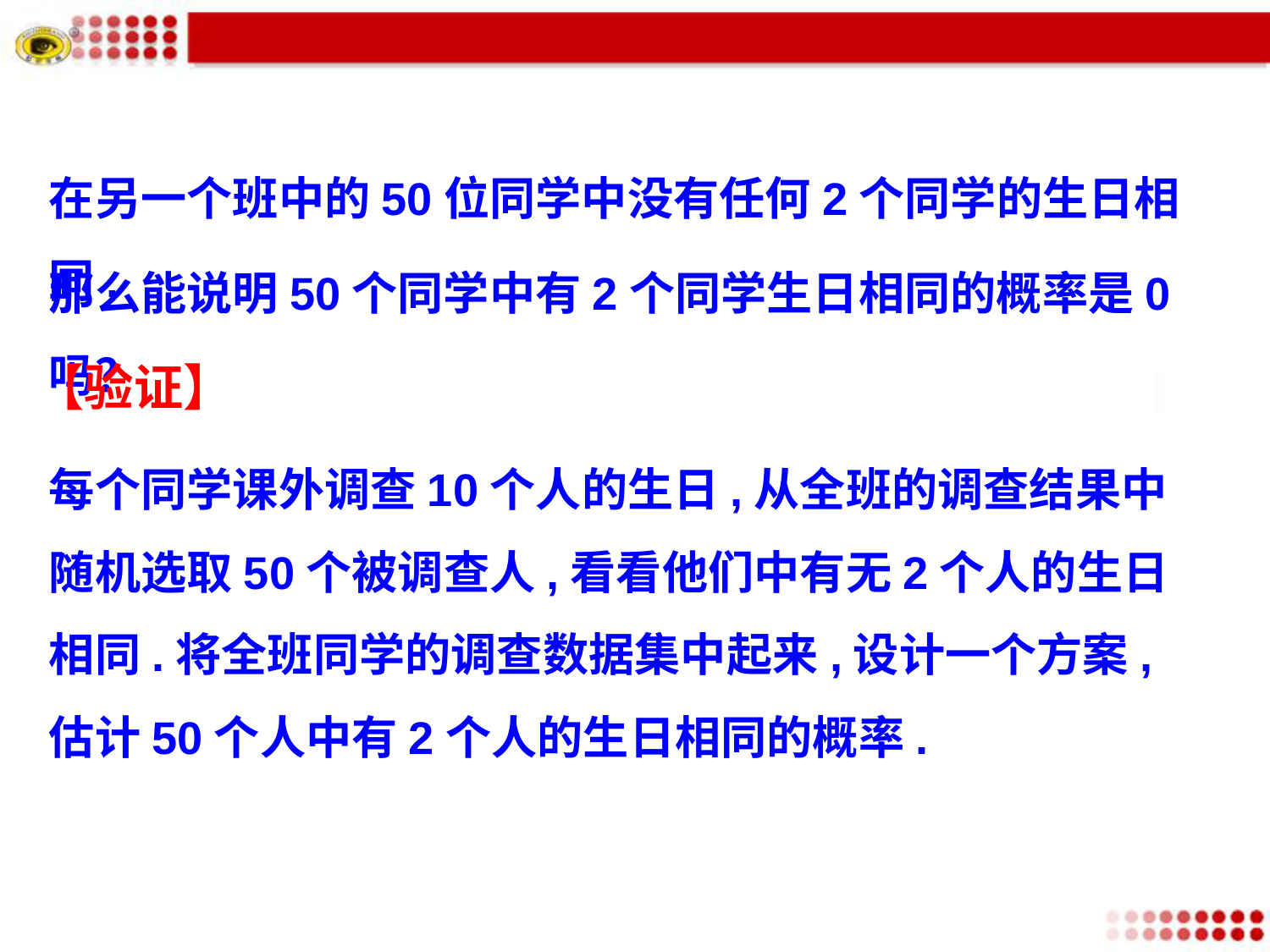

在另一个班中的50位同学中没有任何2个同学的生日相同.
那么能说明50个同学中有2个同学生日相同的概率是0吗？
【验证】
每个同学课外调查10个人的生日,从全班的调查结果中随机选取50个被调查人,看看他们中有无2个人的生日相同.将全班同学的调查数据集中起来,设计一个方案,估计50个人中有2个人的生日相同的概率.